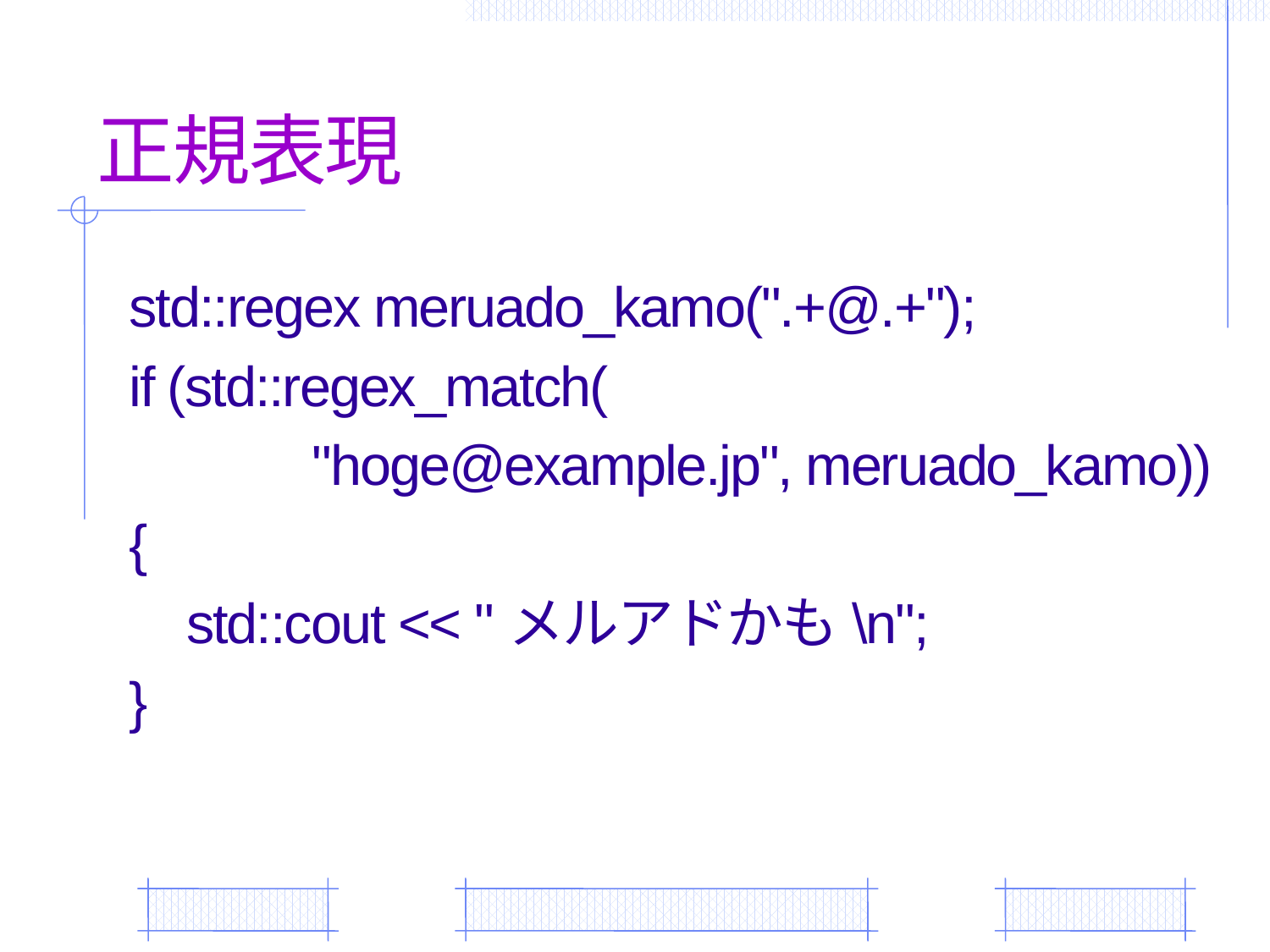

# 正規表現
std::regex meruado_kamo(".+@.+");
if (std::regex_match(
"hoge@example.jp", meruado_kamo))
{
    std::cout << "メルアドかも\n";
}